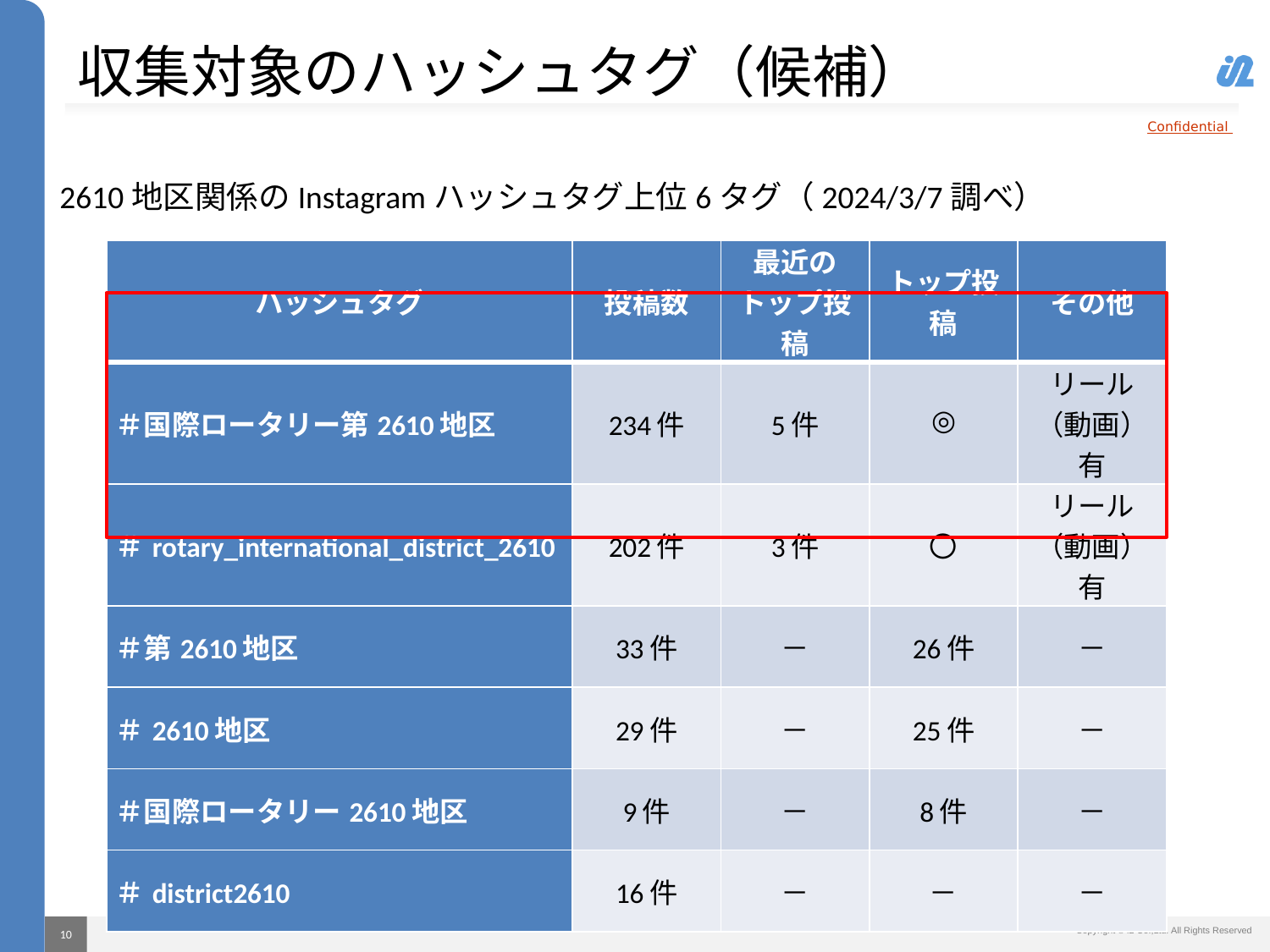

# 収集対象のハッシュタグ（候補）
2610地区関係のInstagramハッシュタグ上位6タグ（2024/3/7調べ）
| ハッシュタグ | 投稿数 | 最近の トップ投稿 | トップ投稿 | その他 |
| --- | --- | --- | --- | --- |
| ＃国際ロータリー第2610地区 | 234件 | 5件 | ◎ | リール （動画）有 |
| ＃rotary\_international\_district\_2610 | 202件 | 3件 | 〇 | リール （動画）有 |
| ＃第2610地区 | 33件 | － | 26件 | － |
| ＃2610地区 | 29件 | － | 25件 | － |
| ＃国際ロータリー2610地区 | 9件 | － | 8件 | － |
| ＃district2610 | 16件 | － | － | － |